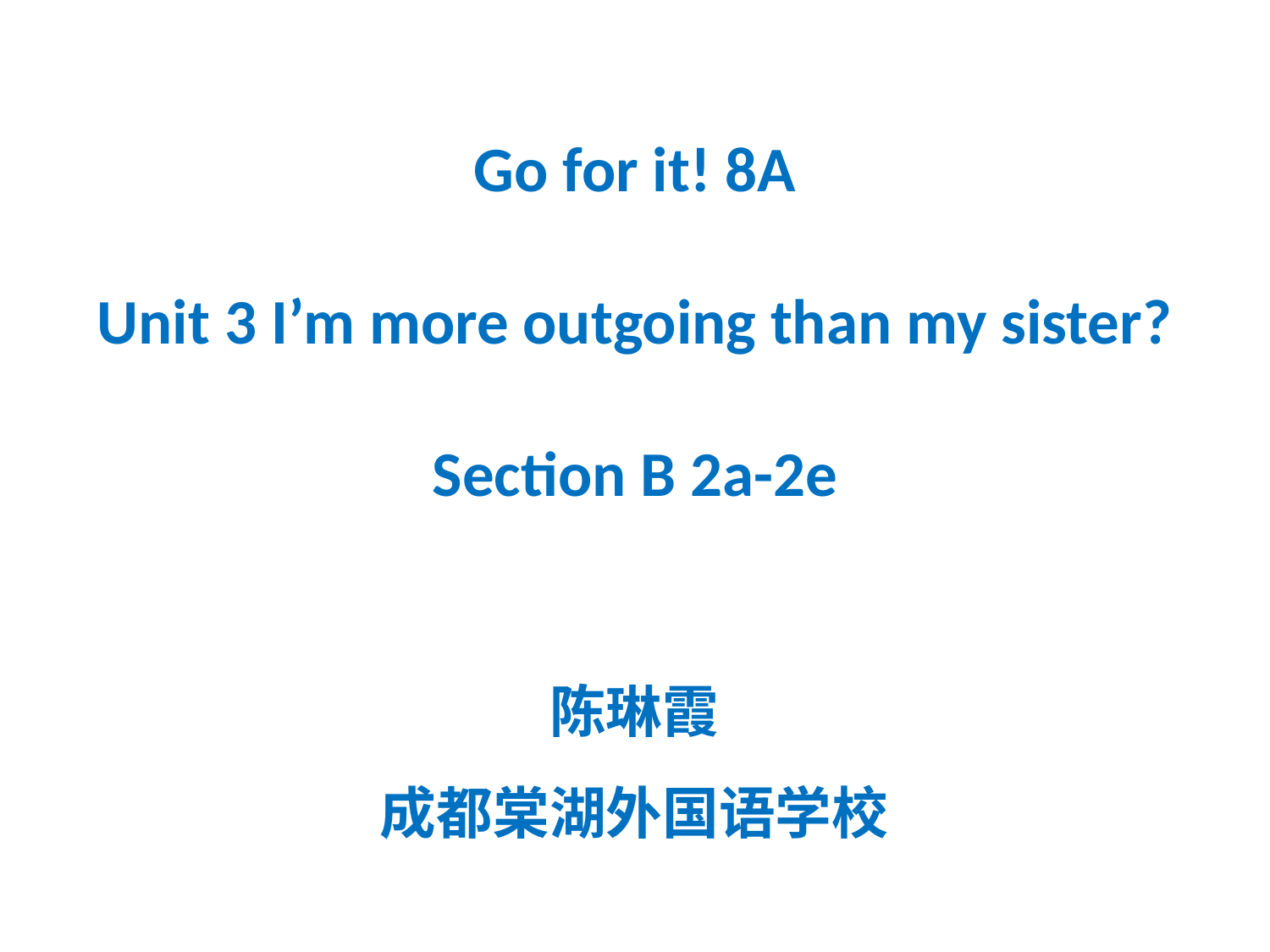

Go for it! 8A
Unit 3 I’m more outgoing than my sister?
Section B 2a-2e
陈琳霞
成都棠湖外国语学校